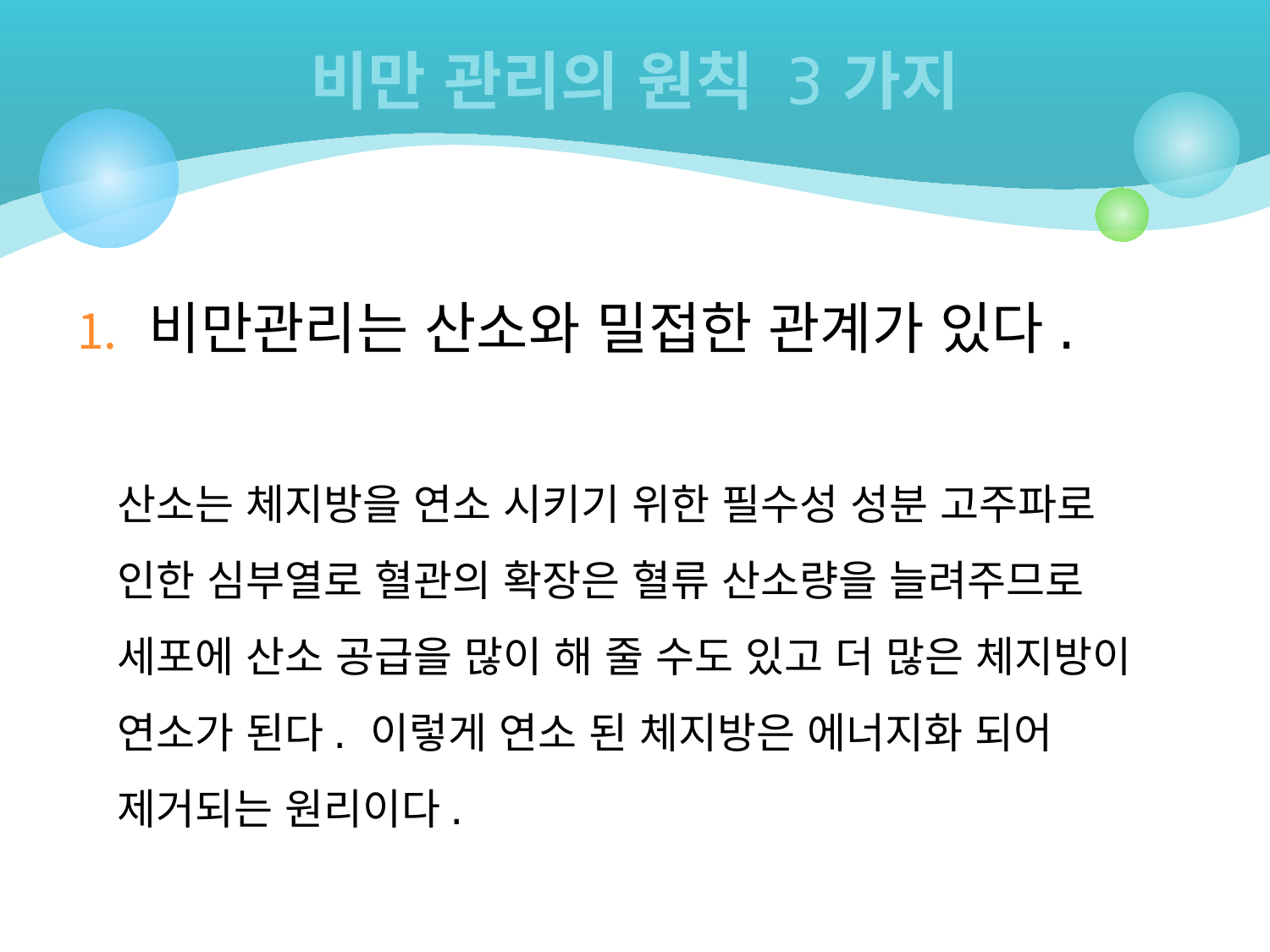

# 비만 관리의 원칙 3가지
비만관리는 산소와 밀접한 관계가 있다.

산소는 체지방을 연소 시키기 위한 필수성 성분 고주파로 인한 심부열로 혈관의 확장은 혈류 산소량을 늘려주므로 세포에 산소 공급을 많이 해 줄 수도 있고 더 많은 체지방이 연소가 된다. 이렇게 연소 된 체지방은 에너지화 되어 제거되는 원리이다.